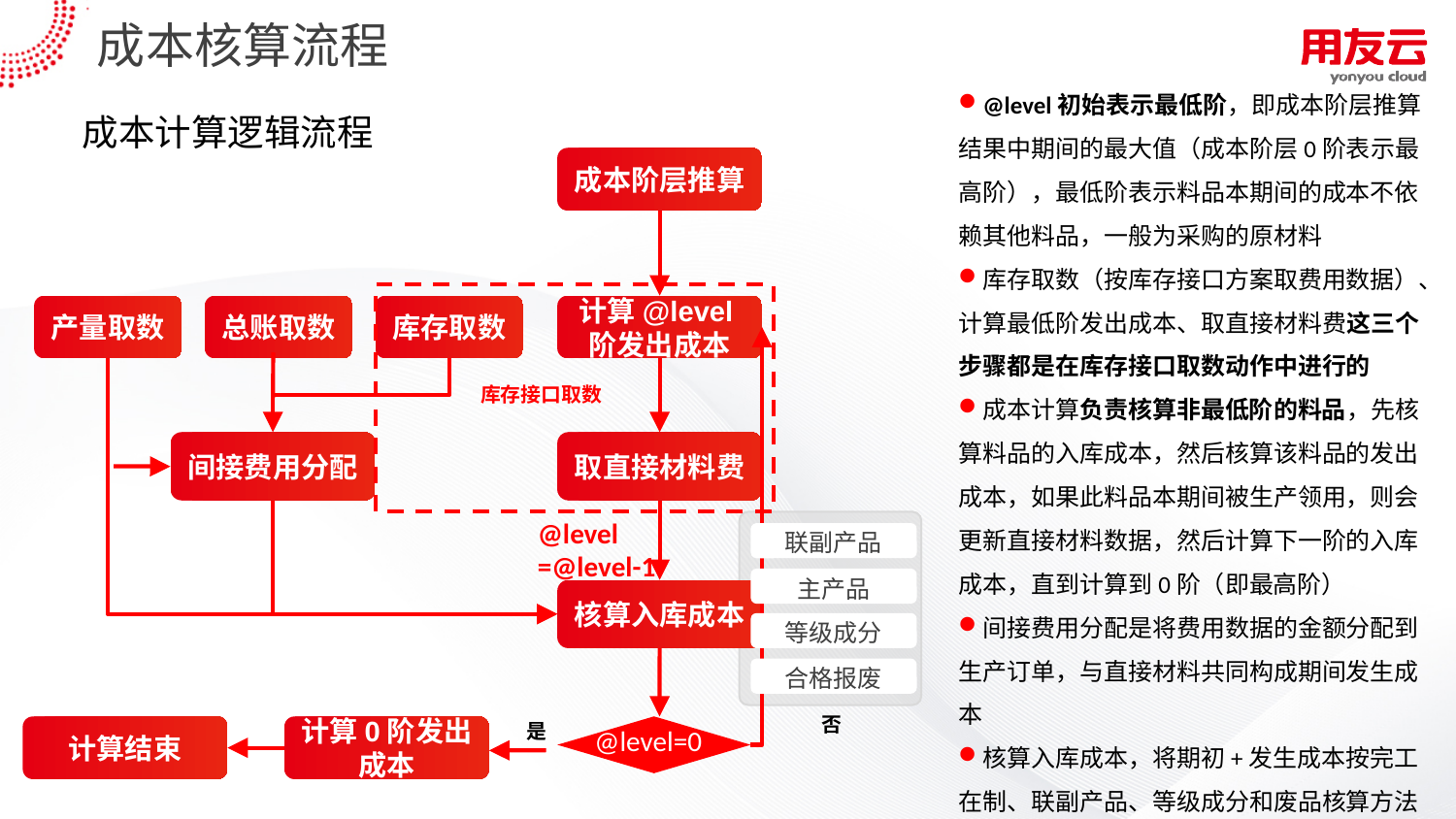

# 成本核算流程
@level初始表示最低阶，即成本阶层推算结果中期间的最大值（成本阶层0阶表示最高阶），最低阶表示料品本期间的成本不依赖其他料品，一般为采购的原材料
库存取数（按库存接口方案取费用数据）、计算最低阶发出成本、取直接材料费这三个步骤都是在库存接口取数动作中进行的
成本计算负责核算非最低阶的料品，先核算料品的入库成本，然后核算该料品的发出成本，如果此料品本期间被生产领用，则会更新直接材料数据，然后计算下一阶的入库成本，直到计算到0阶（即最高阶）
间接费用分配是将费用数据的金额分配到生产订单，与直接材料共同构成期间发生成本
核算入库成本，将期初+发生成本按完工在制、联副产品、等级成分和废品核算方法计算（依据料品的产出类型和入库明细维度）
成本计算逻辑流程
成本阶层推算

产量取数
总账取数
库存取数
计算@level阶发出成本
库存接口取数
间接费用分配
取直接材料费
@level
=@level-1

联副产品
主产品
核算入库成本
等级成分
合格报废
否
是
计算结束
计算0阶发出成本

@level=0